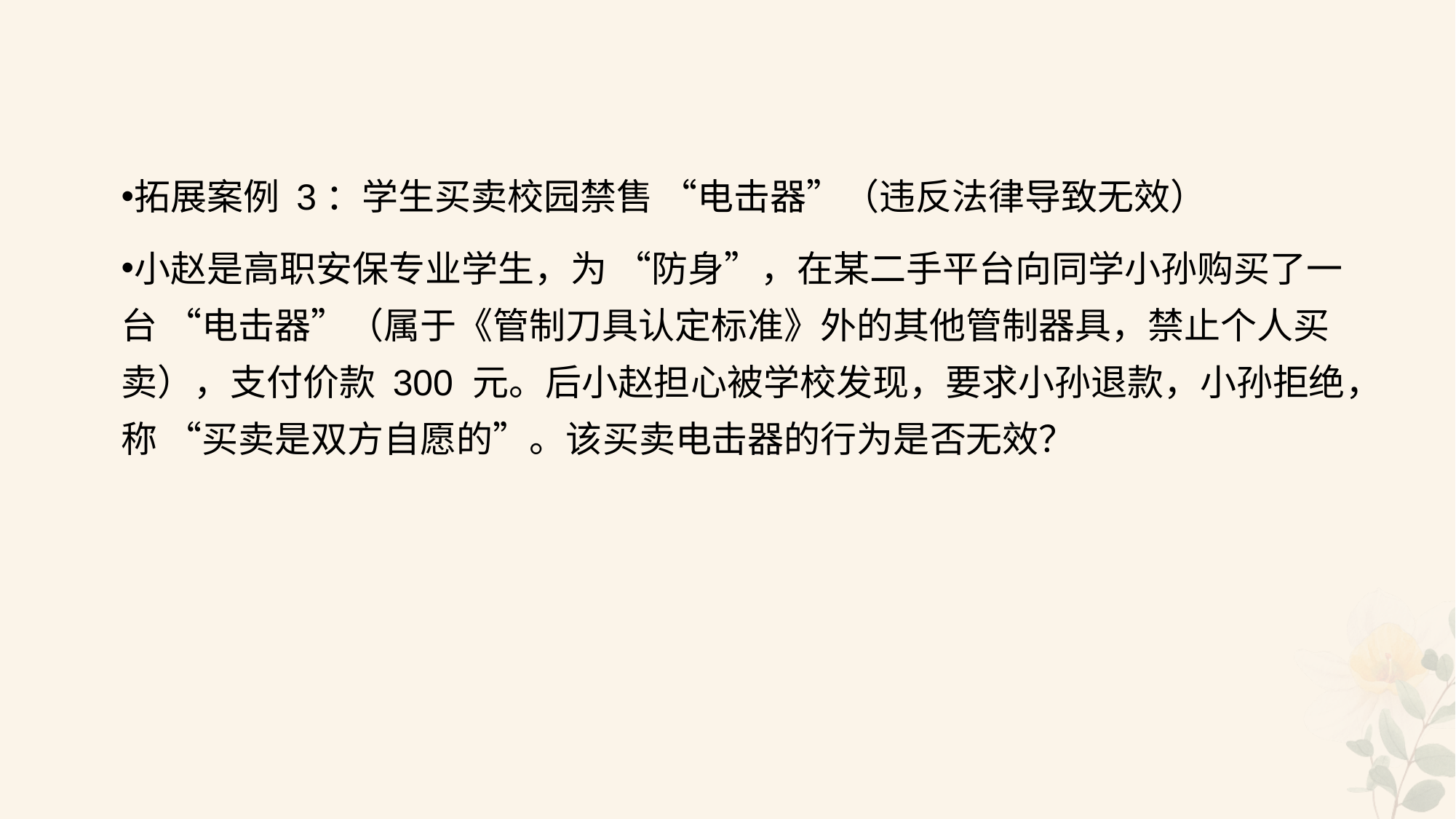

#
拓展案例 3：学生买卖校园禁售 “电击器”（违反法律导致无效）
小赵是高职安保专业学生，为 “防身”，在某二手平台向同学小孙购买了一台 “电击器”（属于《管制刀具认定标准》外的其他管制器具，禁止个人买卖），支付价款 300 元。后小赵担心被学校发现，要求小孙退款，小孙拒绝，称 “买卖是双方自愿的”。该买卖电击器的行为是否无效？